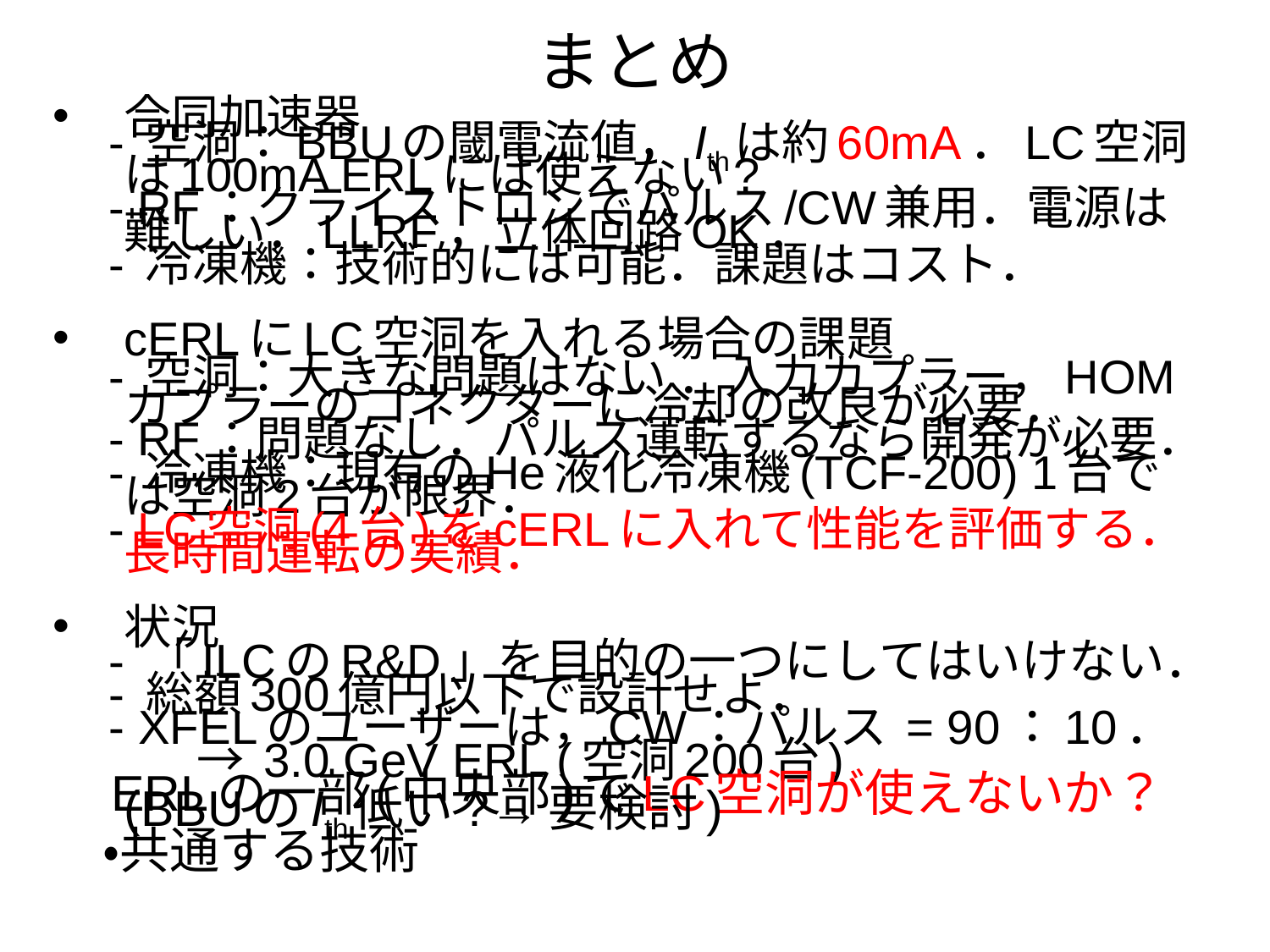

# まとめ
合同加速器
　- 空洞：BBUの閾電流値，Ithは約60mA．LC空洞は100mA ERLには使えない?
　- RF：クライストロンでパルス/CW兼用．電源は難しい．LLRF，立体回路OK．
　- 冷凍機：技術的には可能．課題はコスト．

cERLにLC空洞を入れる場合の課題
　- 空洞：大きな問題はない ．入力カプラー，HOMカプラーのコネクターに冷却の改良が必要．
　- RF：問題なし．パルス運転するなら開発が必要．
　- 冷凍機：現有のHe液化冷凍機(TCF-200) 1台では空洞2台が限界．
　- LC空洞(4台)をcERLに入れて性能を評価する．長時間運転の実績．

状況
　- 「ILCのR&D」を目的の一つにしてはいけない．
　- 総額300億円以下で設計せよ．
　- XFELのユーザーは，CW：パルス = 90：10．
　　　→ 3.0 GeV ERL (空洞200台)
　ERLの一部(中央部)でLC空洞が使えないか？ (BBUのIth低い?→要検討)
　・共通する技術